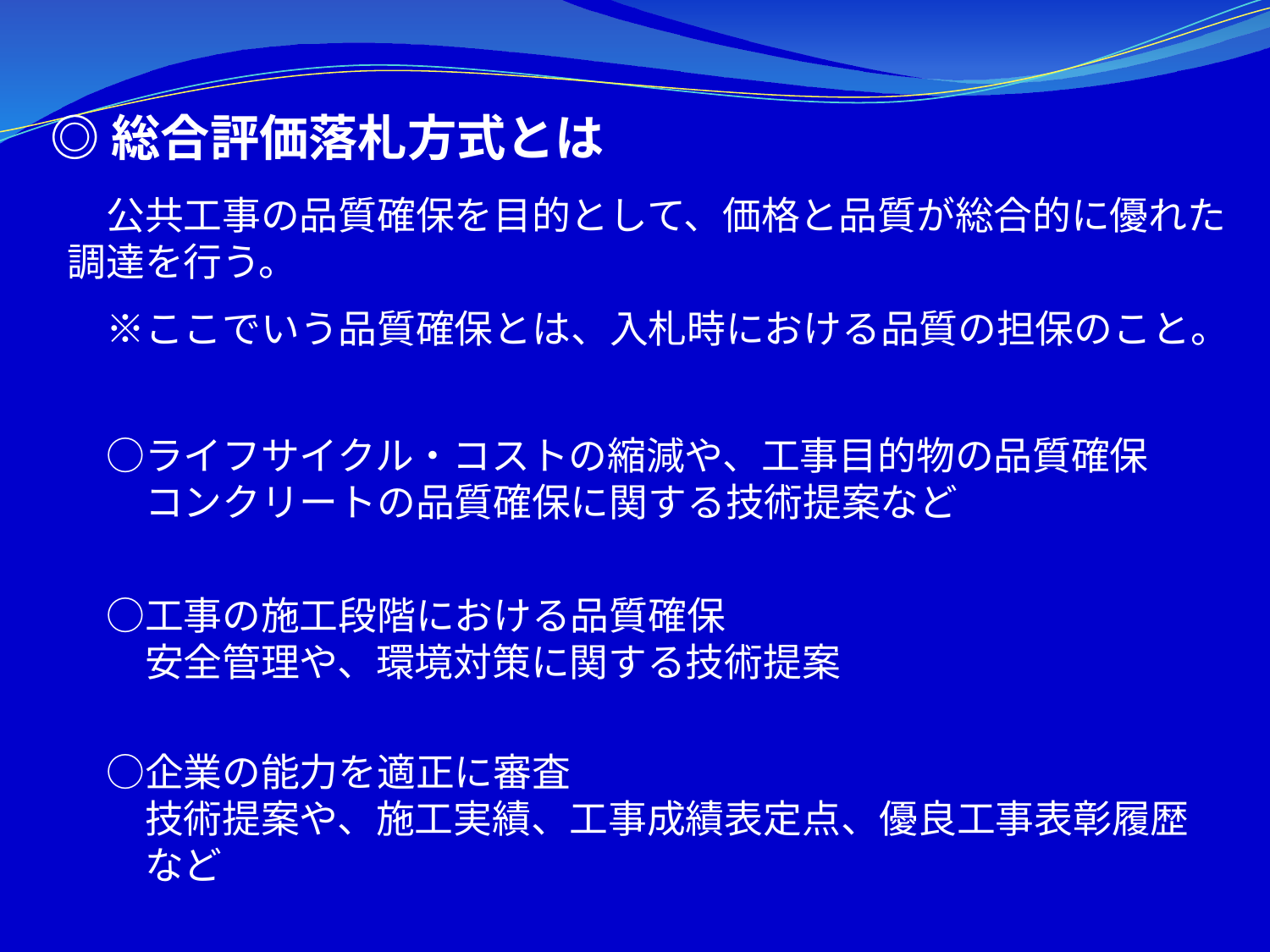

◎総合評価落札方式とは
　公共工事の品質確保を目的として、価格と品質が総合的に優れた調達を行う。

　※ここでいう品質確保とは、入札時における品質の担保のこと。

　○ライフサイクル・コストの縮減や、工事目的物の品質確保
　　コンクリートの品質確保に関する技術提案など

　○工事の施工段階における品質確保
　　安全管理や、環境対策に関する技術提案

　○企業の能力を適正に審査
　　技術提案や、施工実績、工事成績表定点、優良工事表彰履歴
　　など